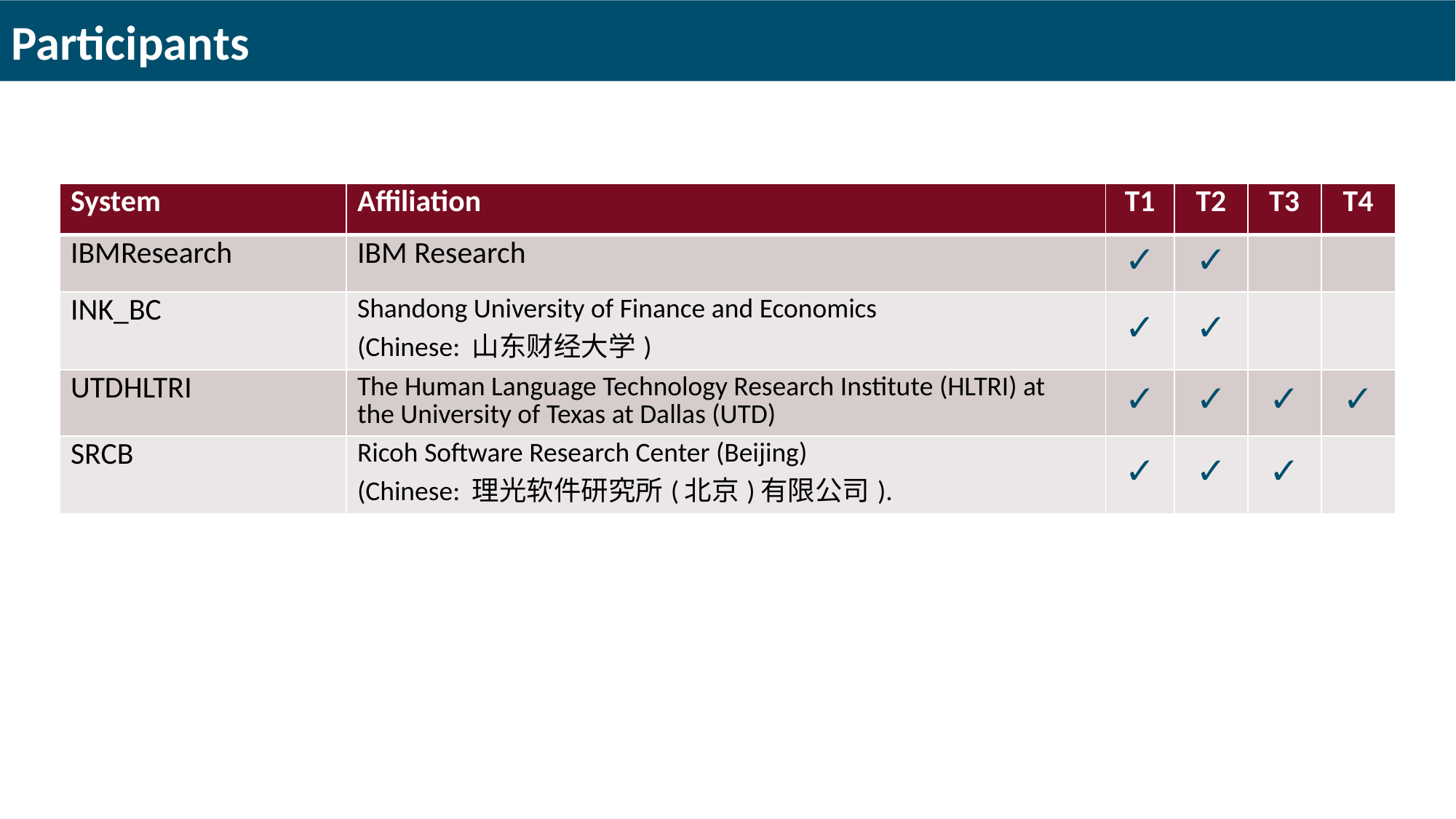

# Participants
| System | Affiliation | T1 | T2 | T3 | T4 |
| --- | --- | --- | --- | --- | --- |
| IBMResearch | IBM Research | ✓ | ✓ |  |  |
| INK\_BC | Shandong University of Finance and Economics (Chinese: 山东财经大学) | ✓ | ✓ |  |  |
| UTDHLTRI | The Human Language Technology Research Institute (HLTRI) at the University of Texas at Dallas (UTD) | ✓ | ✓ | ✓ | ✓ |
| SRCB | Ricoh Software Research Center (Beijing) (Chinese: 理光软件研究所(北京)有限公司). | ✓ | ✓ | ✓ |  |